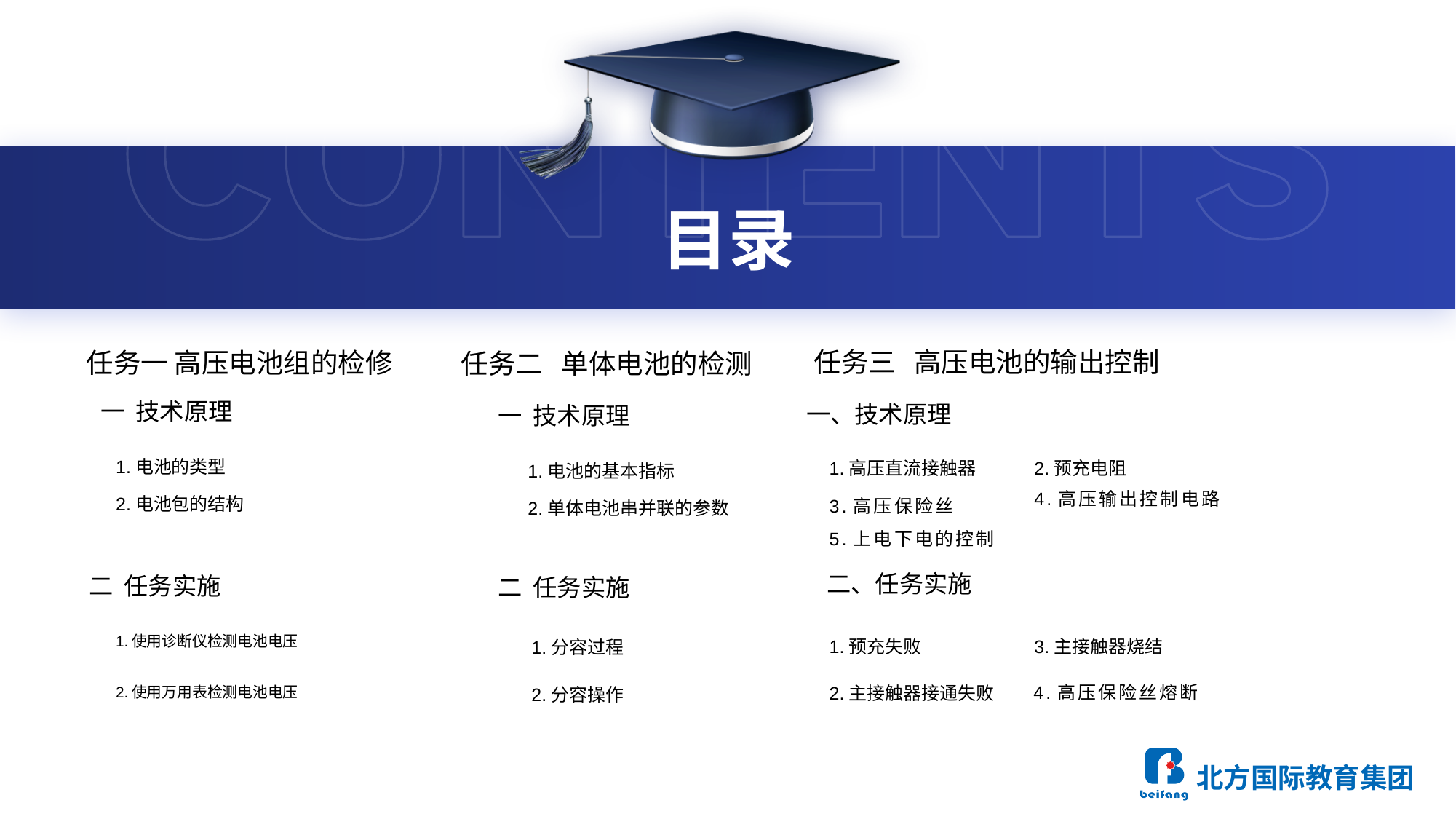

# 目录
任务一 高压电池组的检修
任务三   高压电池的输出控制
任务二   单体电池的检测
一  技术原理
一、技术原理
一  技术原理
1.电池的类型
2.预充电阻
1.高压直流接触器
1.电池的基本指标
4.高压输出控制电路
2.电池包的结构
3.高压保险丝
2.单体电池串并联的参数
5.上电下电的控制
二、任务实施
二  任务实施
二  任务实施
1.使用诊断仪检测电池电压
1.预充失败
3.主接触器烧结
1.分容过程
4.高压保险丝熔断
2.主接触器接通失败
2.使用万用表检测电池电压
2.分容操作